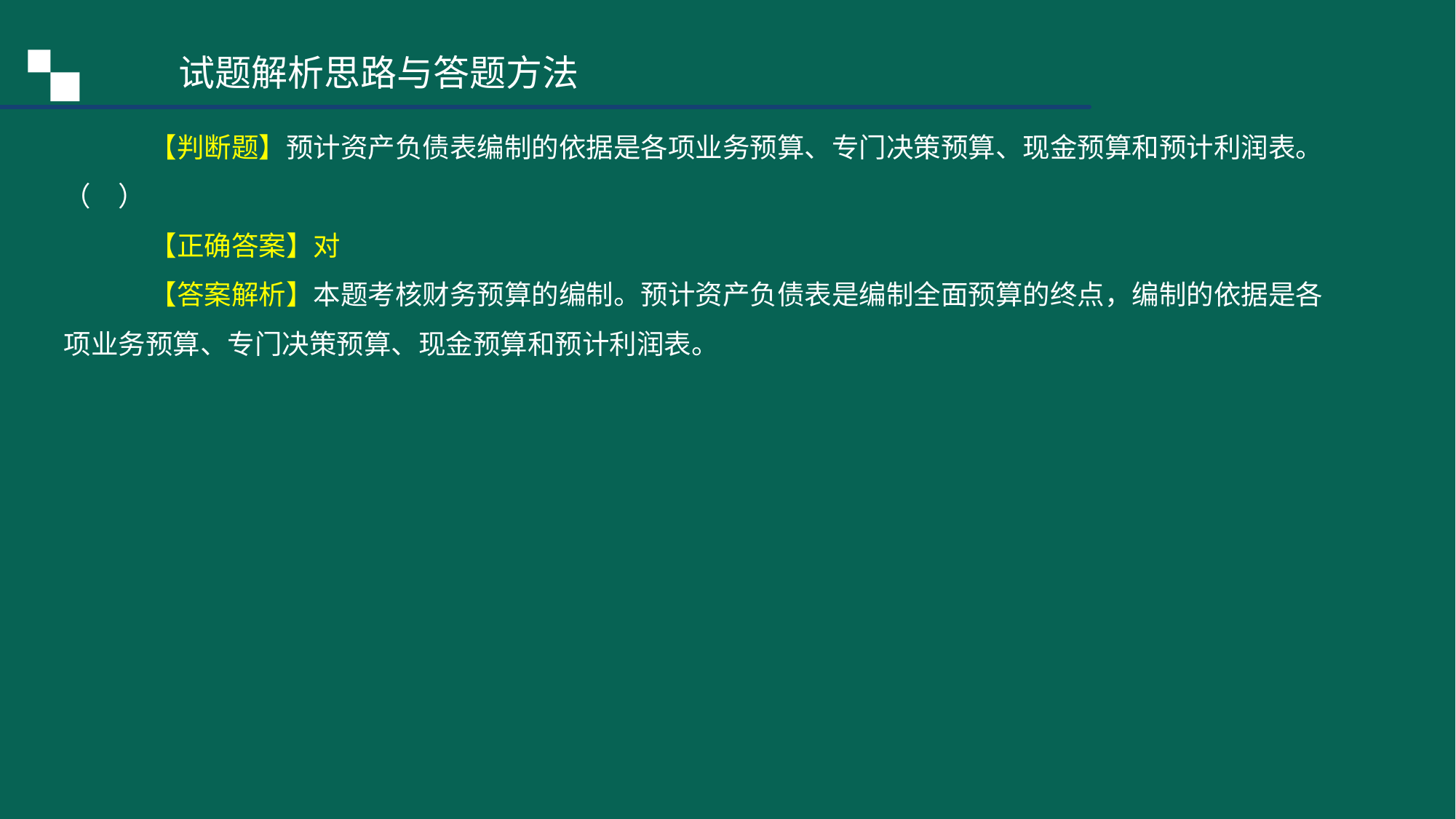

试题解析思路与答题方法
【判断题】预计资产负债表编制的依据是各项业务预算、专门决策预算、现金预算和预计利润表。（　）
【正确答案】对
【答案解析】本题考核财务预算的编制。预计资产负债表是编制全面预算的终点，编制的依据是各项业务预算、专门决策预算、现金预算和预计利润表。